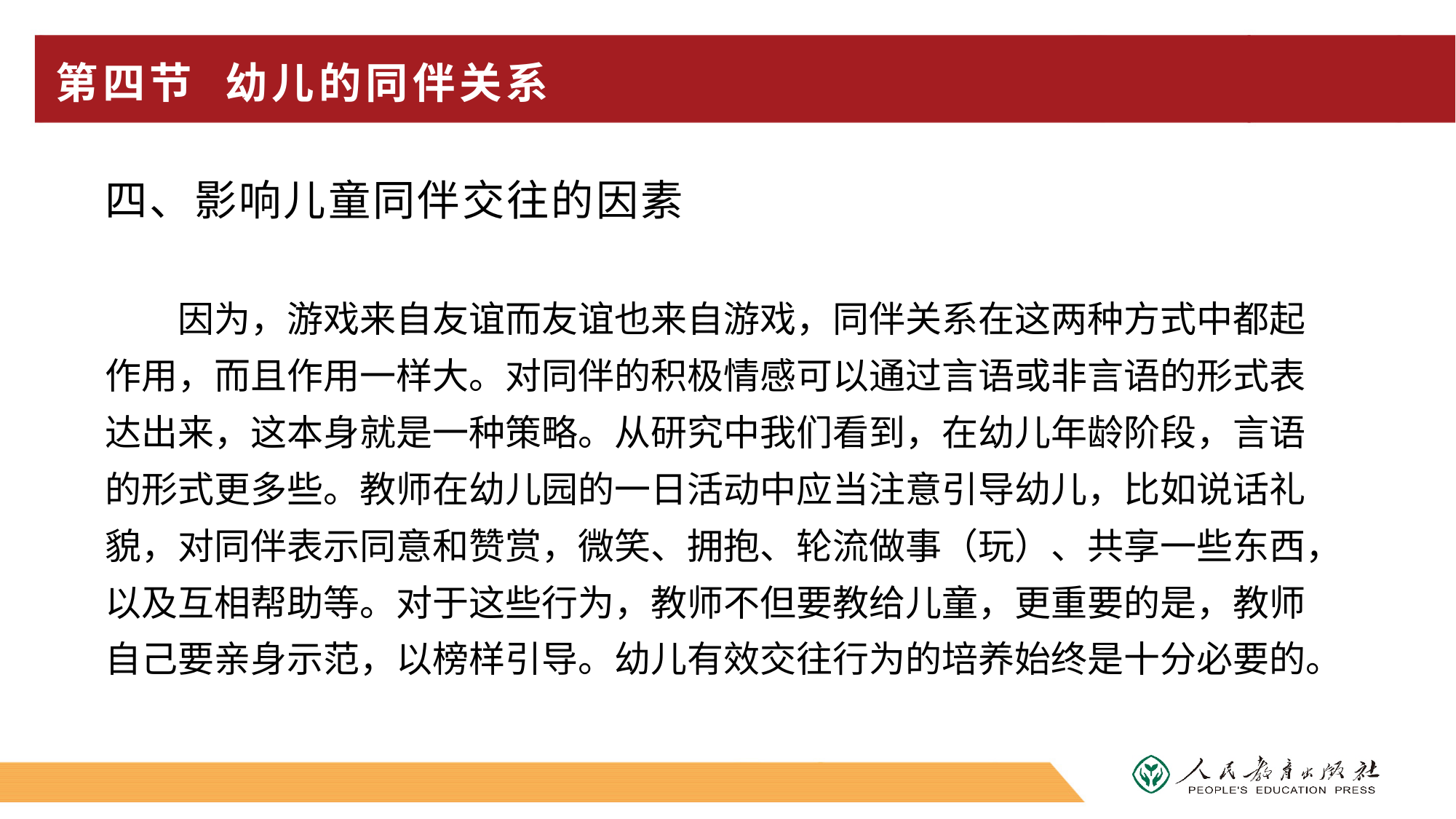

# 第四节  幼儿的同伴关系
四、影响儿童同伴交往的因素
因为，游戏来自友谊而友谊也来自游戏，同伴关系在这两种方式中都起作用，而且作用一样大。对同伴的积极情感可以通过言语或非言语的形式表达出来，这本身就是一种策略。从研究中我们看到，在幼儿年龄阶段，言语的形式更多些。教师在幼儿园的一日活动中应当注意引导幼儿，比如说话礼貌，对同伴表示同意和赞赏，微笑、拥抱、轮流做事（玩）、共享一些东西，以及互相帮助等。对于这些行为，教师不但要教给儿童，更重要的是，教师自己要亲身示范，以榜样引导。幼儿有效交往行为的培养始终是十分必要的。